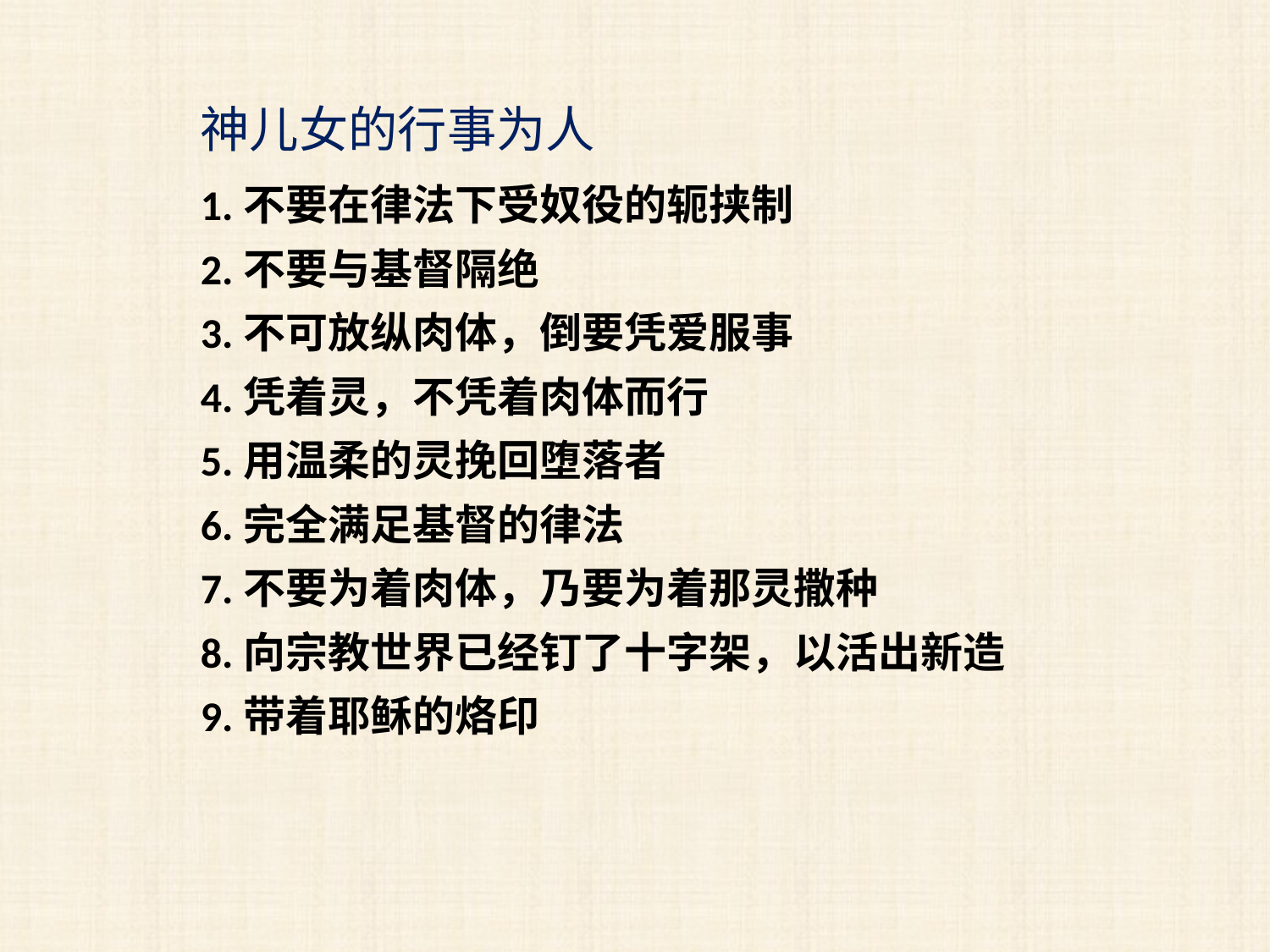

神儿女的行事为人
1.不要在律法下受奴役的轭挟制
2.不要与基督隔绝
3.不可放纵肉体，倒要凭爱服事
4.凭着灵，不凭着肉体而行
5.用温柔的灵挽回堕落者
6.完全满足基督的律法
7.不要为着肉体，乃要为着那灵撒种
8.向宗教世界已经钉了十字架，以活出新造
9.带着耶稣的烙印